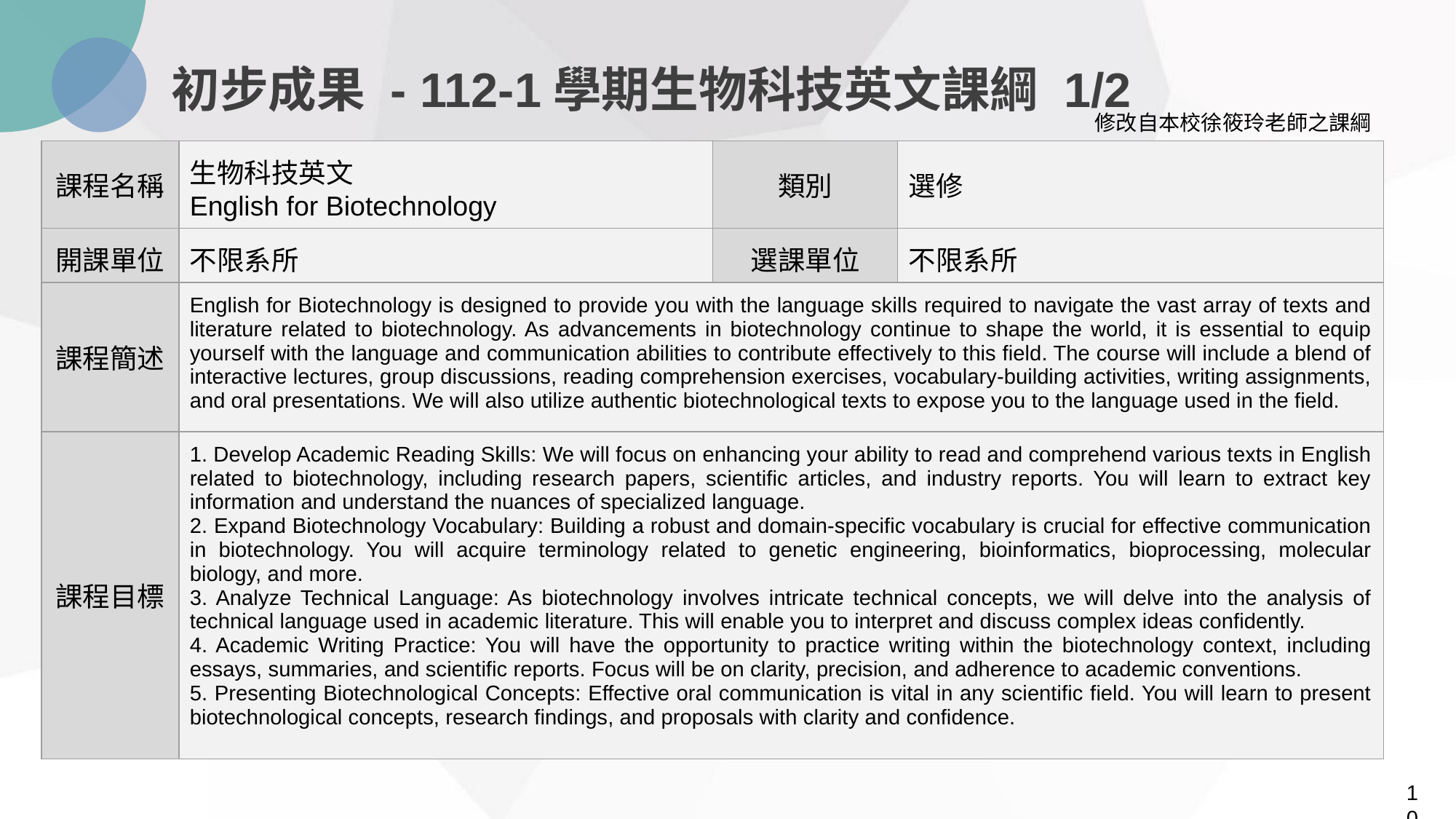

初步成果 - 112-1學期生物科技英文課綱 1/2
修改自本校徐筱玲老師之課綱
| 課程名稱 | 生物科技英文 English for Biotechnology | 類別 | 選修 |
| --- | --- | --- | --- |
| 開課單位 | 不限系所 | 選課單位 | 不限系所 |
| 課程簡述 | English for Biotechnology is designed to provide you with the language skills required to navigate the vast array of texts and literature related to biotechnology. As advancements in biotechnology continue to shape the world, it is essential to equip yourself with the language and communication abilities to contribute effectively to this field. The course will include a blend of interactive lectures, group discussions, reading comprehension exercises, vocabulary-building activities, writing assignments, and oral presentations. We will also utilize authentic biotechnological texts to expose you to the language used in the field. |  |  |
| 課程目標 | 1. Develop Academic Reading Skills: We will focus on enhancing your ability to read and comprehend various texts in English related to biotechnology, including research papers, scientific articles, and industry reports. You will learn to extract key information and understand the nuances of specialized language. 2. Expand Biotechnology Vocabulary: Building a robust and domain-specific vocabulary is crucial for effective communication in biotechnology. You will acquire terminology related to genetic engineering, bioinformatics, bioprocessing, molecular biology, and more. 3. Analyze Technical Language: As biotechnology involves intricate technical concepts, we will delve into the analysis of technical language used in academic literature. This will enable you to interpret and discuss complex ideas confidently. 4. Academic Writing Practice: You will have the opportunity to practice writing within the biotechnology context, including essays, summaries, and scientific reports. Focus will be on clarity, precision, and adherence to academic conventions. 5. Presenting Biotechnological Concepts: Effective oral communication is vital in any scientific field. You will learn to present biotechnological concepts, research findings, and proposals with clarity and confidence. |  |  |
10